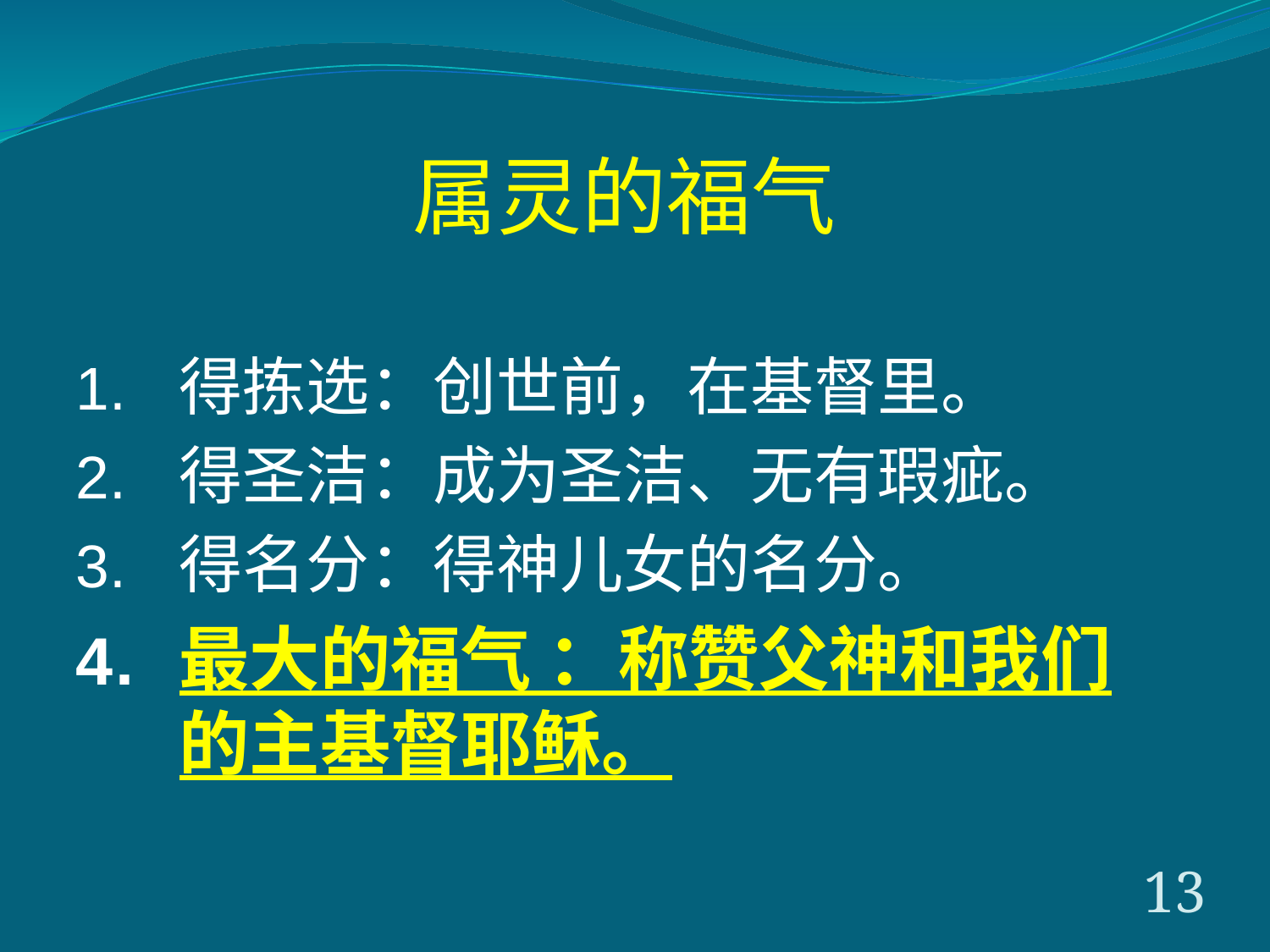

属灵的福气

得拣选：创世前，在基督里。
得圣洁：成为圣洁、无有瑕疵。
得名分：得神儿女的名分。
最大的福气 ：称赞父神和我们的主基督耶稣。

13